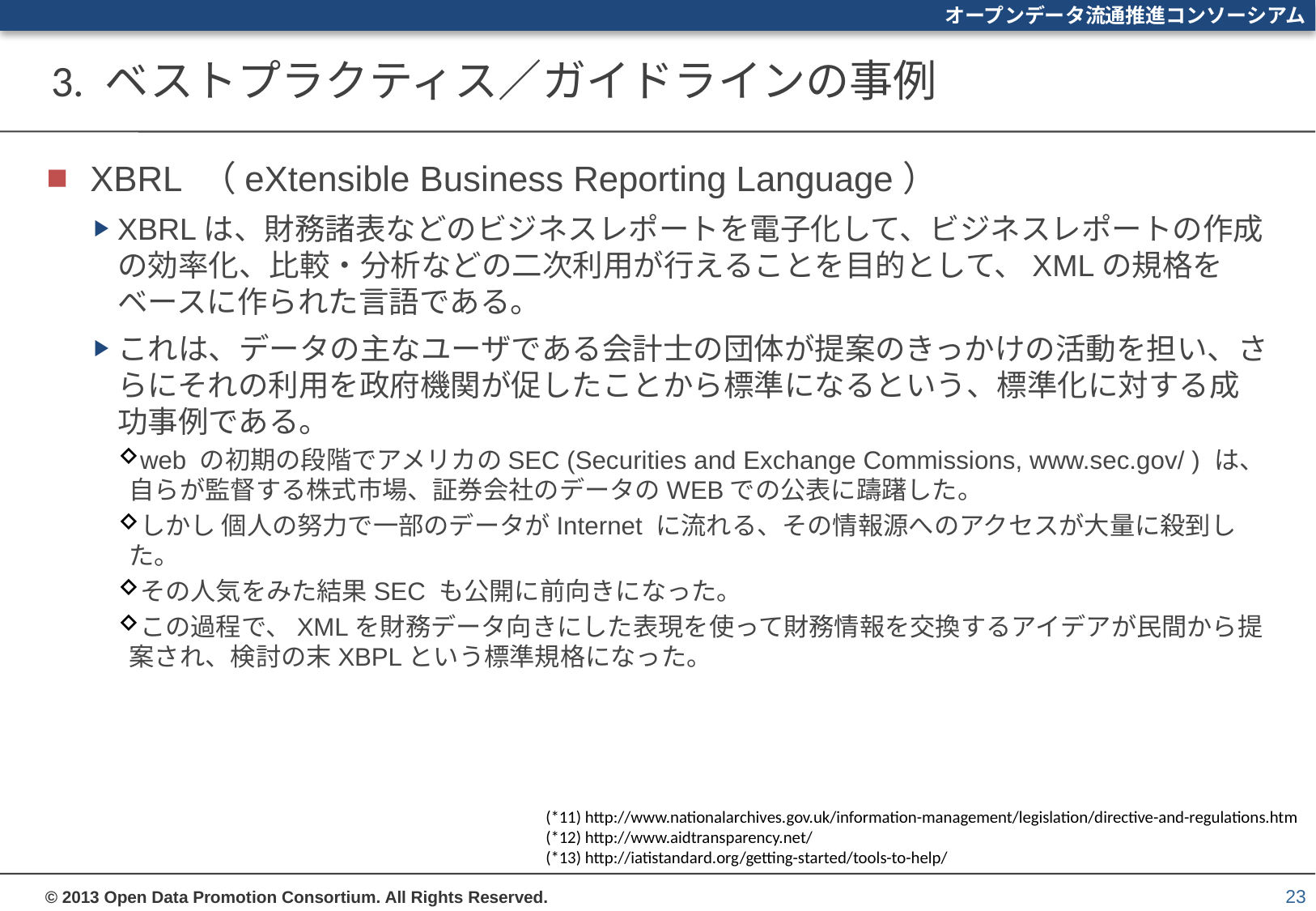

# 3. ベストプラクティス／ガイドラインの事例
XBRL （eXtensible Business Reporting Language）
XBRLは、財務諸表などのビジネスレポートを電子化して、ビジネスレポートの作成の効率化、比較・分析などの二次利用が行えることを目的として、XMLの規格をベースに作られた言語である。
これは、データの主なユーザである会計士の団体が提案のきっかけの活動を担い、さらにそれの利用を政府機関が促したことから標準になるという、標準化に対する成功事例である。
web の初期の段階でアメリカのSEC (Securities and Exchange Commissions, www.sec.gov/ ) は、自らが監督する株式市場、証券会社のデータのWEBでの公表に躊躇した。
しかし 個人の努力で一部のデータがInternet に流れる、その情報源へのアクセスが大量に殺到した。
その人気をみた結果SEC も公開に前向きになった。
この過程で、XMLを財務データ向きにした表現を使って財務情報を交換するアイデアが民間から提案され、検討の末XBPLという標準規格になった。

(*11) http://www.nationalarchives.gov.uk/information-management/legislation/directive-and-regulations.htm
(*12) http://www.aidtransparency.net/
(*13) http://iatistandard.org/getting-started/tools-to-help/
23